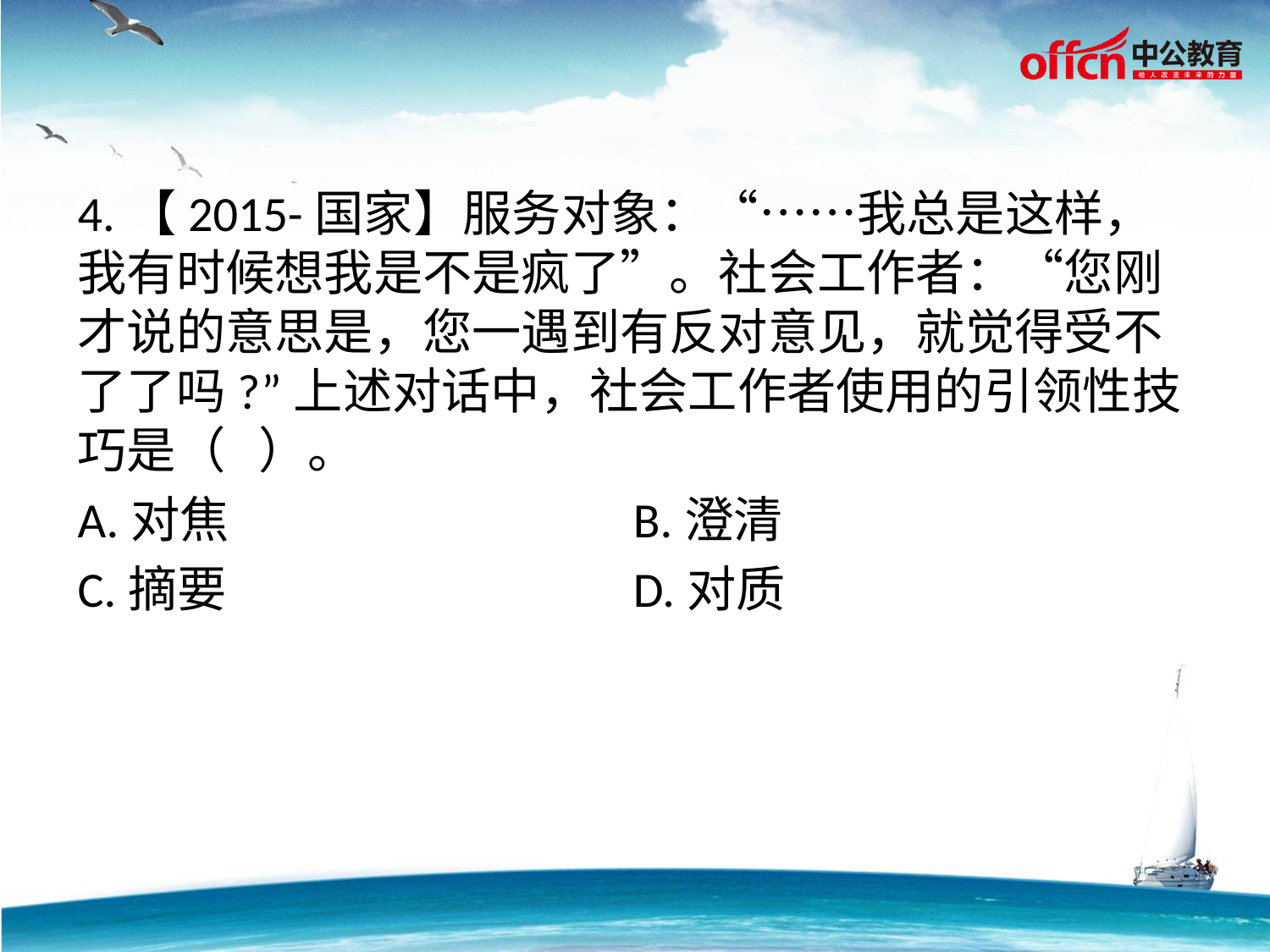

4.【2015-国家】服务对象：“……我总是这样，我有时候想我是不是疯了”。社会工作者：“您刚才说的意思是，您一遇到有反对意见，就觉得受不了了吗?”上述对话中，社会工作者使用的引领性技巧是（   ）。
A.对焦				B.澄清
C.摘要				D.对质